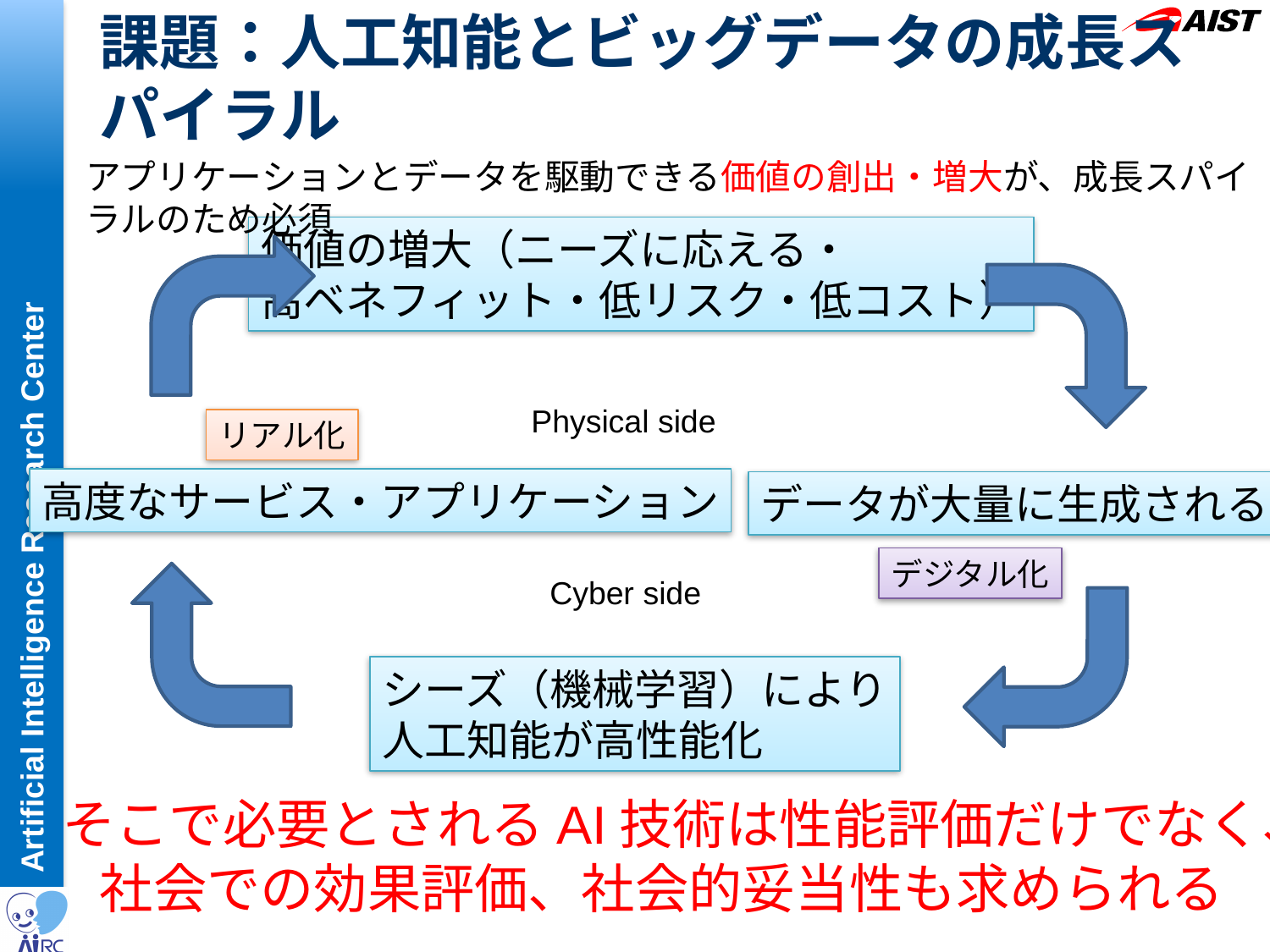

# 課題：人工知能とビッグデータの成長スパイラル
アプリケーションとデータを駆動できる価値の創出・増大が、成長スパイラルのため必須
価値の増大（ニーズに応える・
高ベネフィット・低リスク・低コスト）

Physical side
リアル化
高度なサービス・アプリケーション
データが大量に生成される
デジタル化

Cyber side

シーズ（機械学習）により
人工知能が高性能化
そこで必要とされるAI技術は性能評価だけでなく、
社会での効果評価、社会的妥当性も求められる